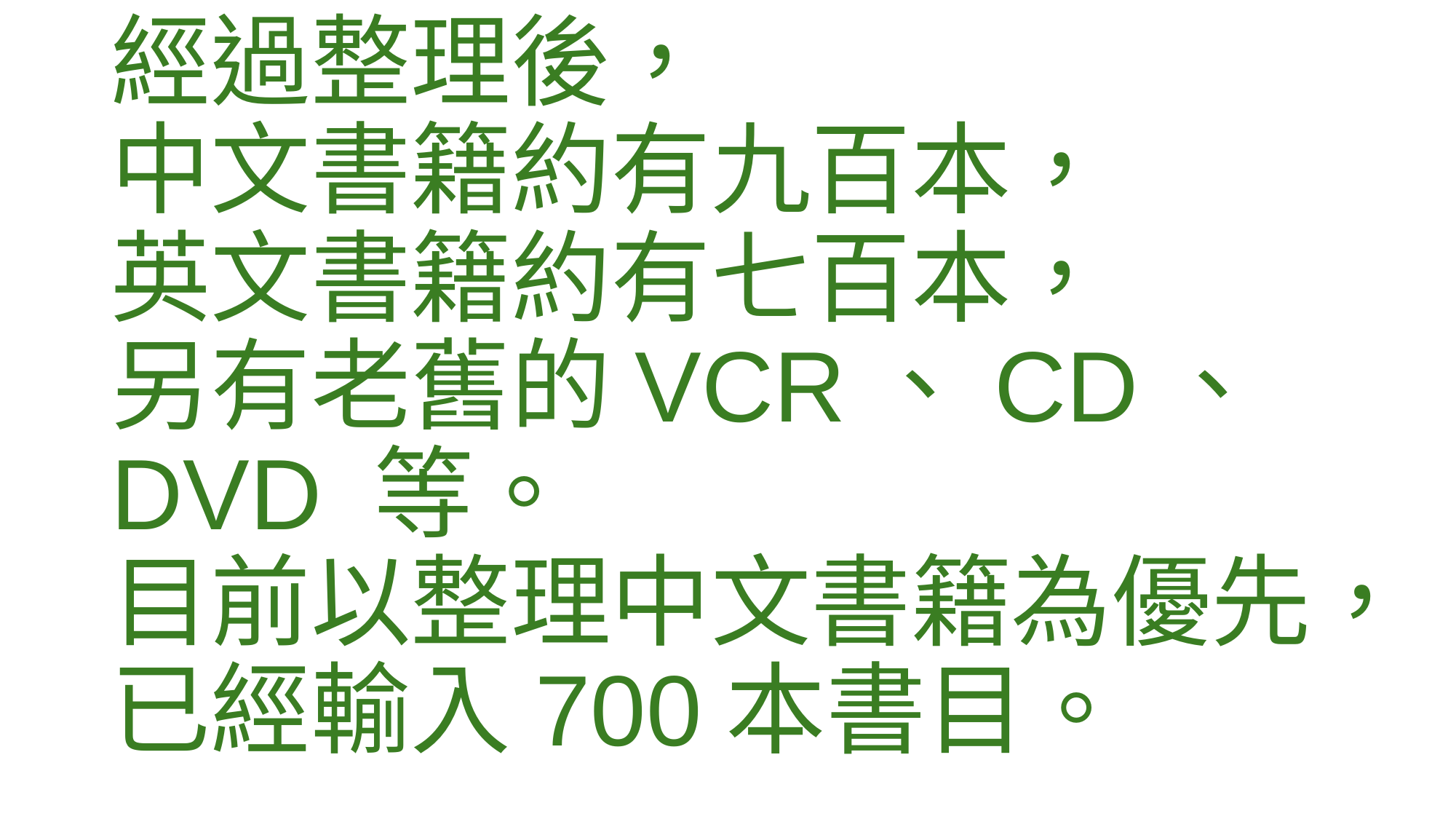

# 經過整理後， 中文書籍約有九百本， 英文書籍約有七百本， 另有老舊的VCR、CD、DVD 等。 目前以整理中文書籍為優先，已經輸入700本書目。